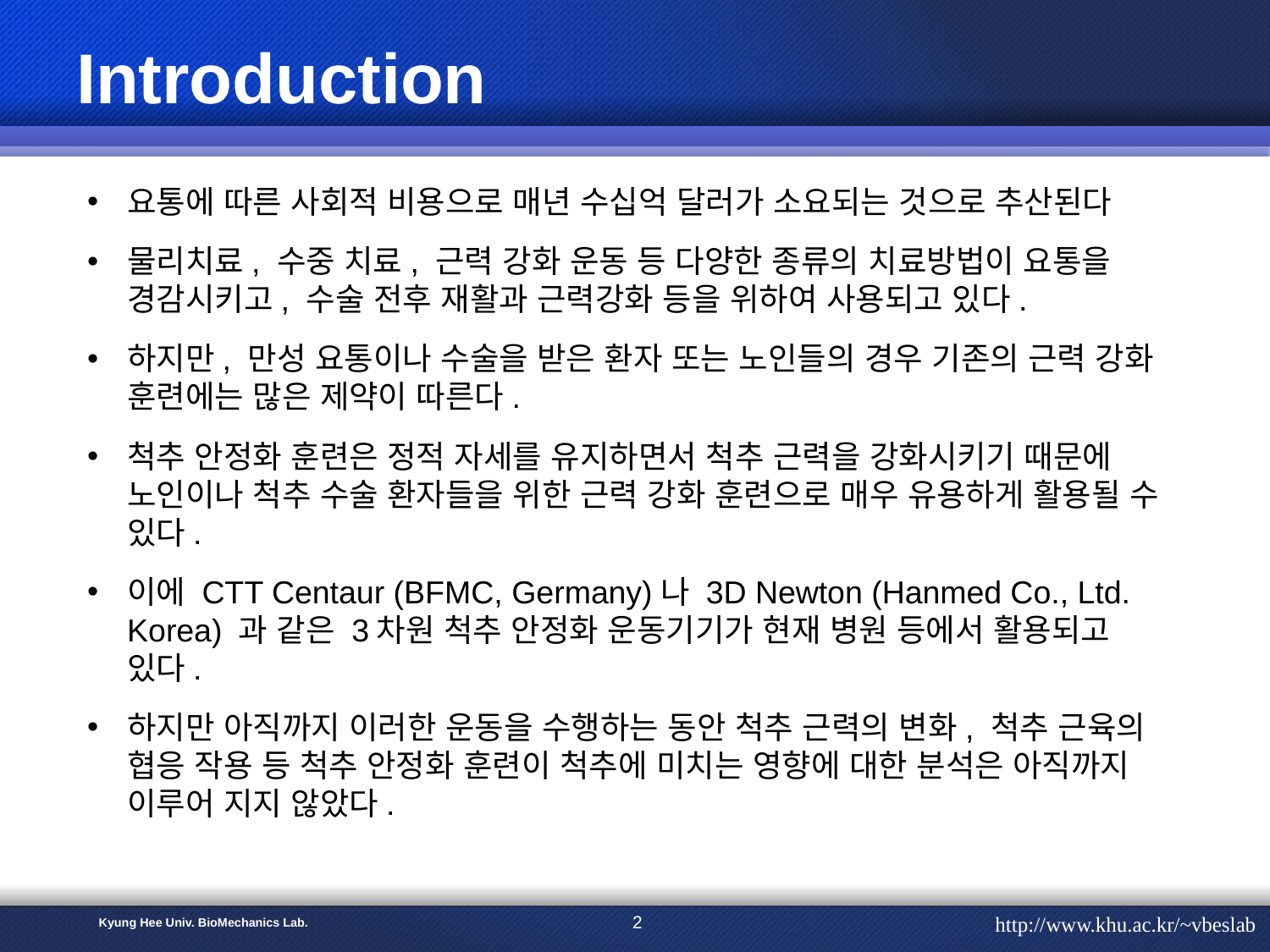

# Introduction
요통에 따른 사회적 비용으로 매년 수십억 달러가 소요되는 것으로 추산된다
물리치료, 수중 치료, 근력 강화 운동 등 다양한 종류의 치료방법이 요통을 경감시키고, 수술 전후 재활과 근력강화 등을 위하여 사용되고 있다.
하지만, 만성 요통이나 수술을 받은 환자 또는 노인들의 경우 기존의 근력 강화 훈련에는 많은 제약이 따른다.
척추 안정화 훈련은 정적 자세를 유지하면서 척추 근력을 강화시키기 때문에 노인이나 척추 수술 환자들을 위한 근력 강화 훈련으로 매우 유용하게 활용될 수 있다.
이에 CTT Centaur (BFMC, Germany)나 3D Newton (Hanmed Co., Ltd. Korea) 과 같은 3차원 척추 안정화 운동기기가 현재 병원 등에서 활용되고 있다.
하지만 아직까지 이러한 운동을 수행하는 동안 척추 근력의 변화, 척추 근육의 협응 작용 등 척추 안정화 훈련이 척추에 미치는 영향에 대한 분석은 아직까지 이루어 지지 않았다.